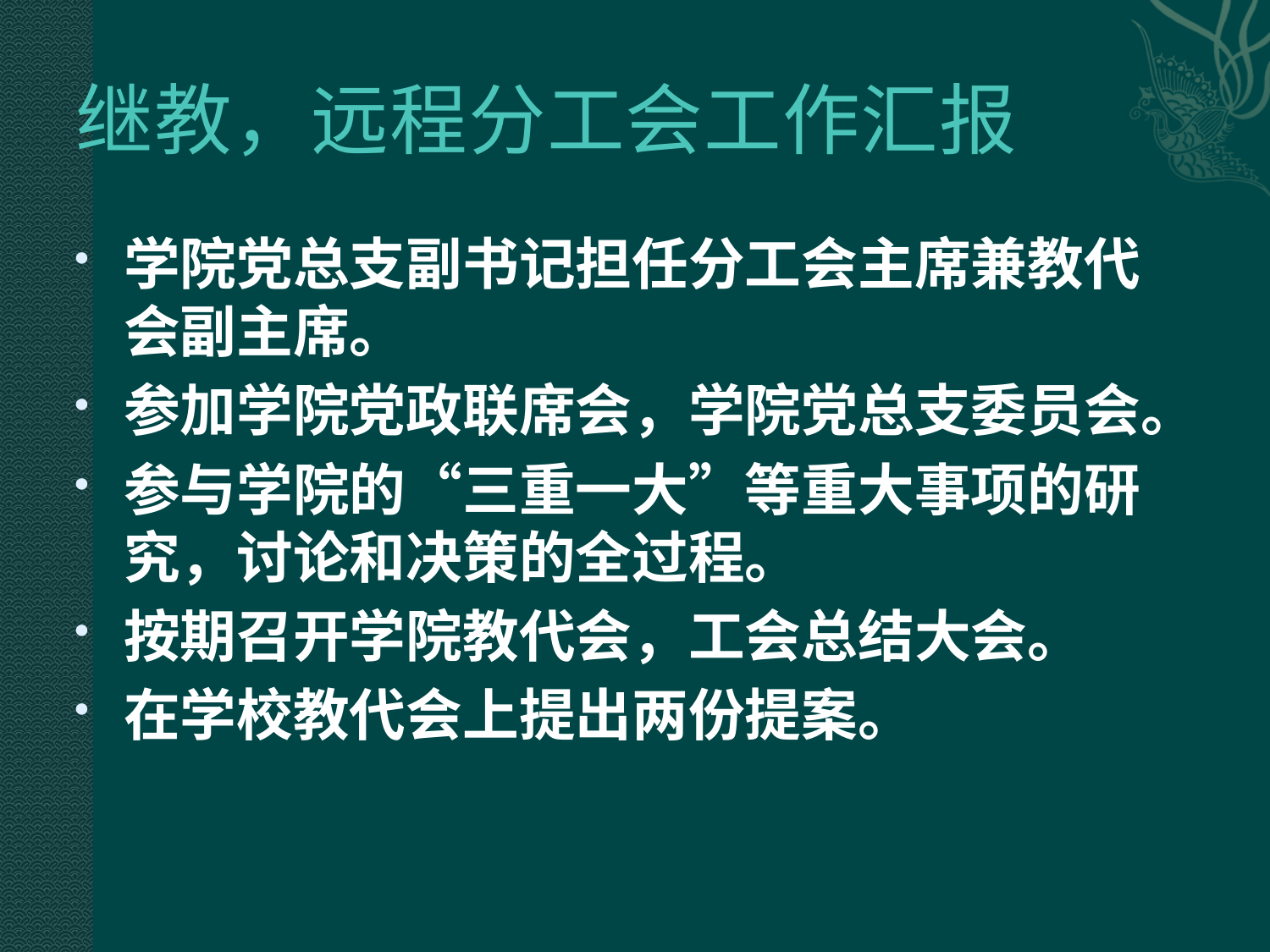

# 继教，远程分工会工作汇报
学院党总支副书记担任分工会主席兼教代会副主席。
参加学院党政联席会，学院党总支委员会。
参与学院的“三重一大”等重大事项的研究，讨论和决策的全过程。
按期召开学院教代会，工会总结大会。
在学校教代会上提出两份提案。